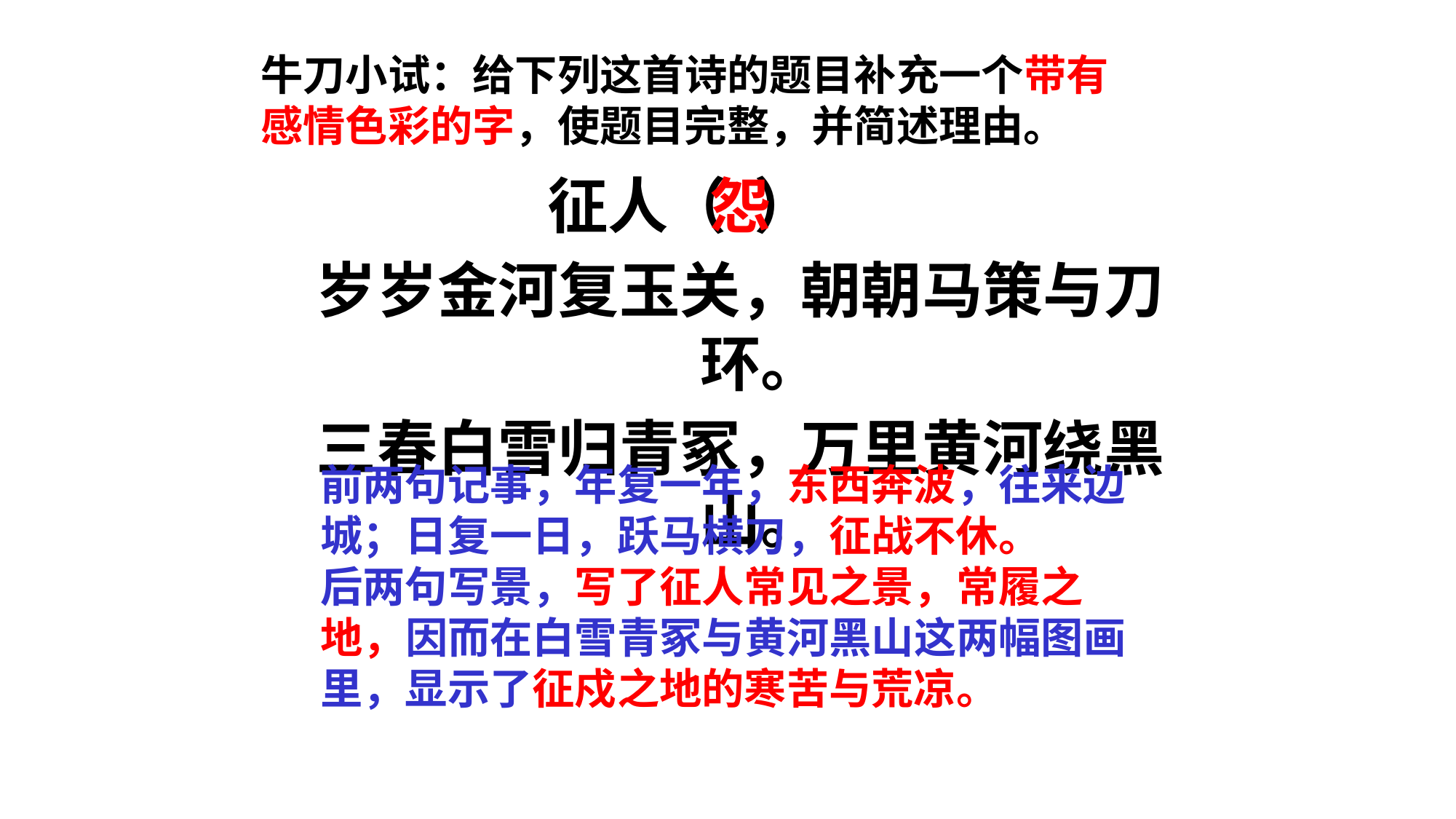

牛刀小试：给下列这首诗的题目补充一个带有感情色彩的字，使题目完整，并简述理由。
（  ）
岁岁金河复玉关，朝朝马策与刀环。
三春白雪归青冢，万里黄河绕黑山。

征人
怨

前两句记事，年复一年，东西奔波，往来边城；日复一日，跃马横刀，征战不休。
后两句写景，写了征人常见之景，常履之地，因而在白雪青冢与黄河黑山这两幅图画里，显示了征戍之地的寒苦与荒凉。